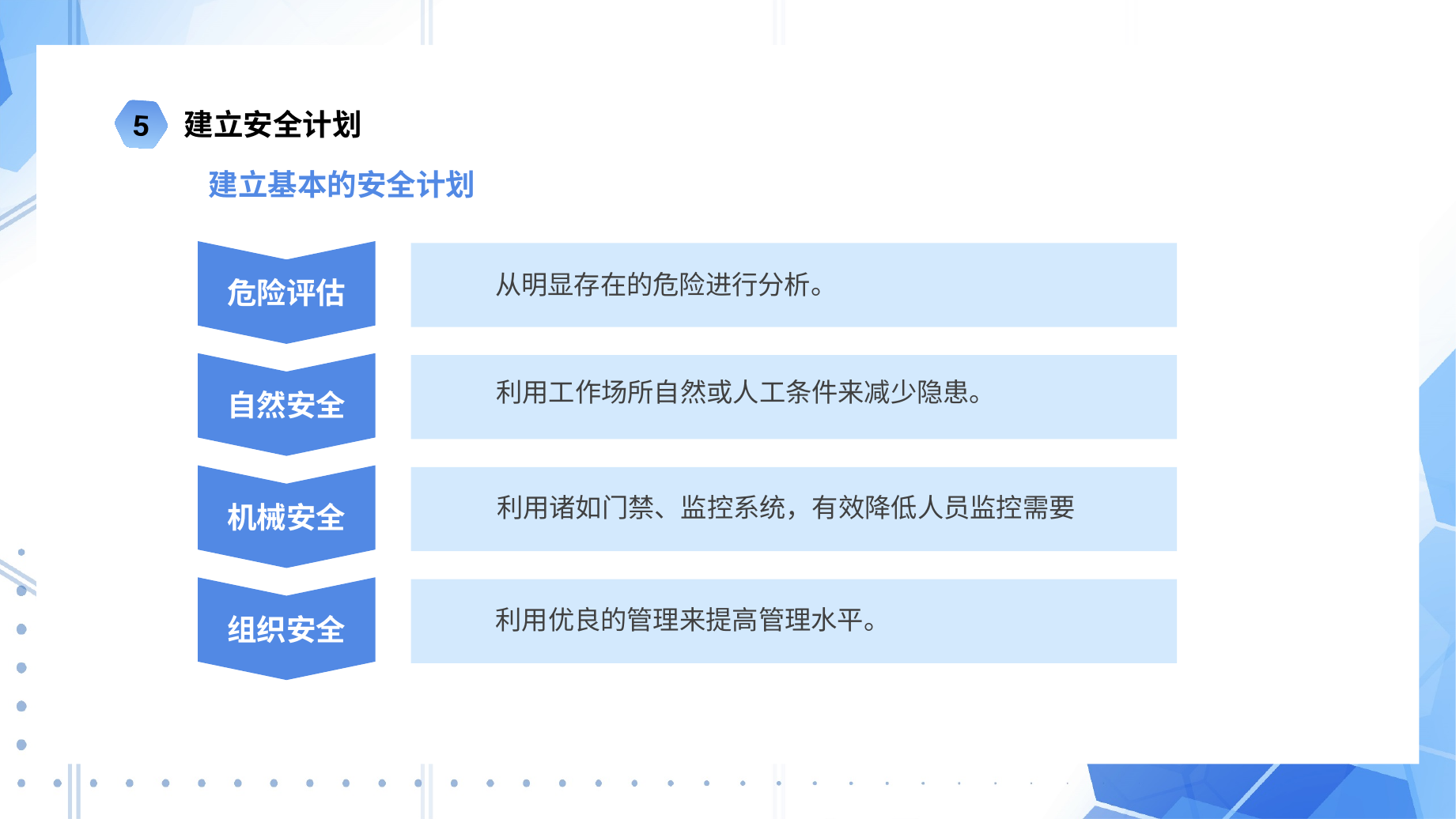

建立安全计划
5
建立基本的安全计划
危险评估

从明显存在的危险进行分析。
自然安全

利用工作场所自然或人工条件来减少隐患。
机械安全

利用诸如门禁、监控系统，有效降低人员监控需要
组织安全

利用优良的管理来提高管理水平。